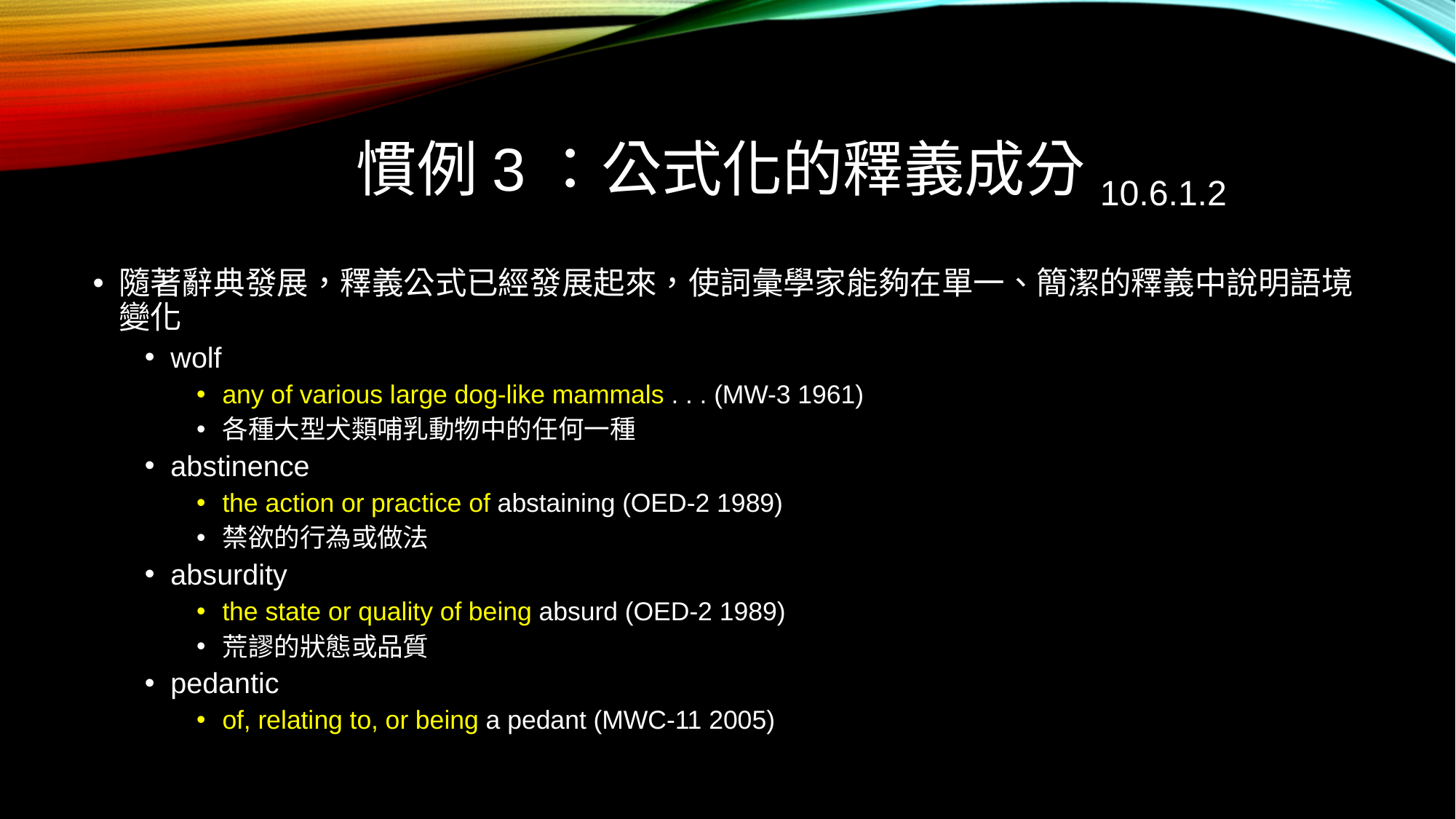

# 慣例3：公式化的釋義成分10.6.1.2
隨著辭典發展，釋義公式已經發展起來，使詞彙學家能夠在單一、簡潔的釋義中說明語境變化
wolf
any of various large dog-like mammals . . . (MW-3 1961)
各種大型犬類哺乳動物中的任何一種
abstinence
the action or practice of abstaining (OED-2 1989)
禁欲的行為或做法
absurdity
the state or quality of being absurd (OED-2 1989)
荒謬的狀態或品質
pedantic
of, relating to, or being a pedant (MWC-11 2005)